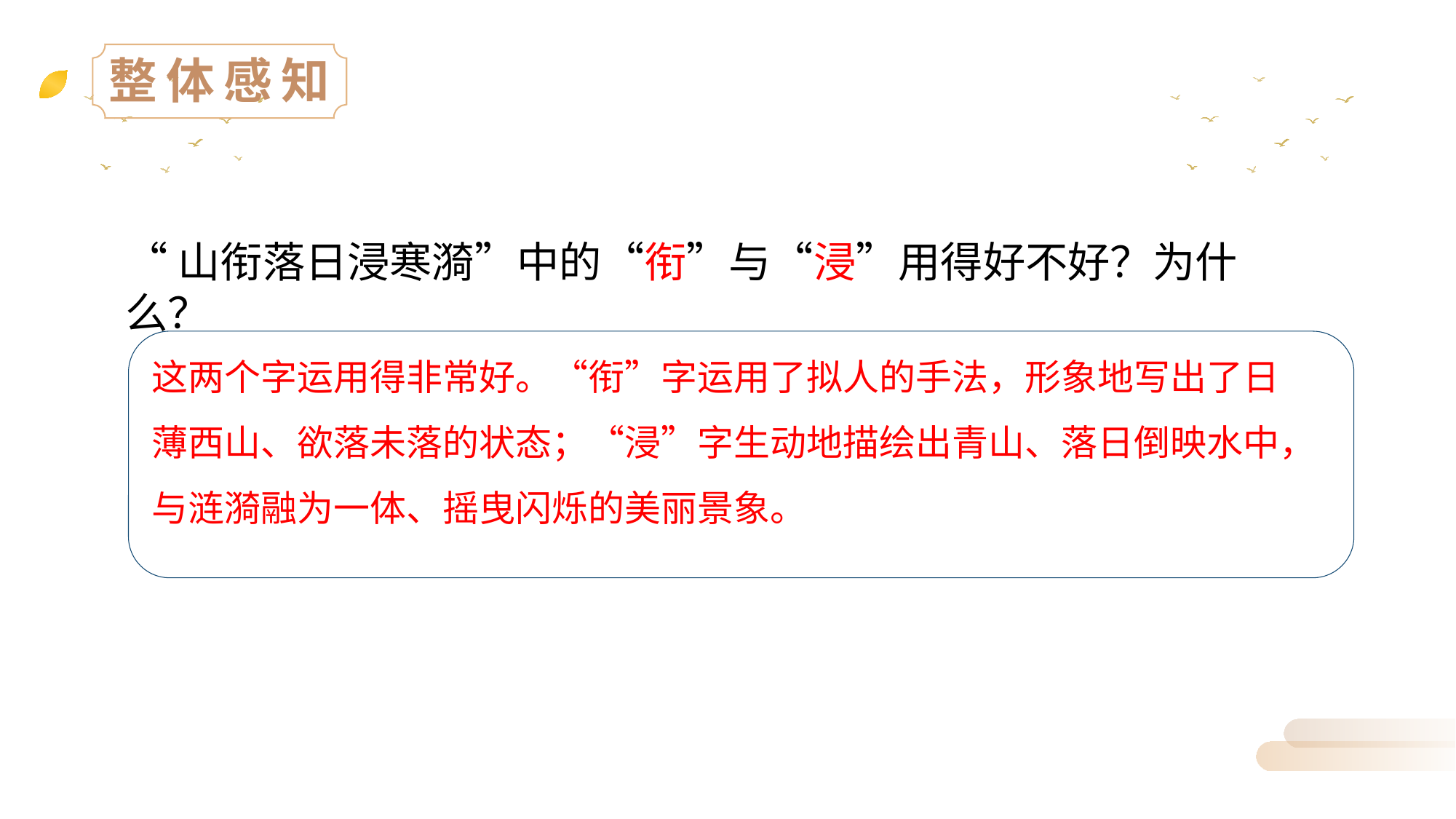

“山衔落日浸寒漪”中的“衔”与“浸”用得好不好？为什么？
这两个字运用得非常好。“衔”字运用了拟人的手法，形象地写出了日薄西山、欲落未落的状态；“浸”字生动地描绘出青山、落日倒映水中，与涟漪融为一体、摇曳闪烁的美丽景象。